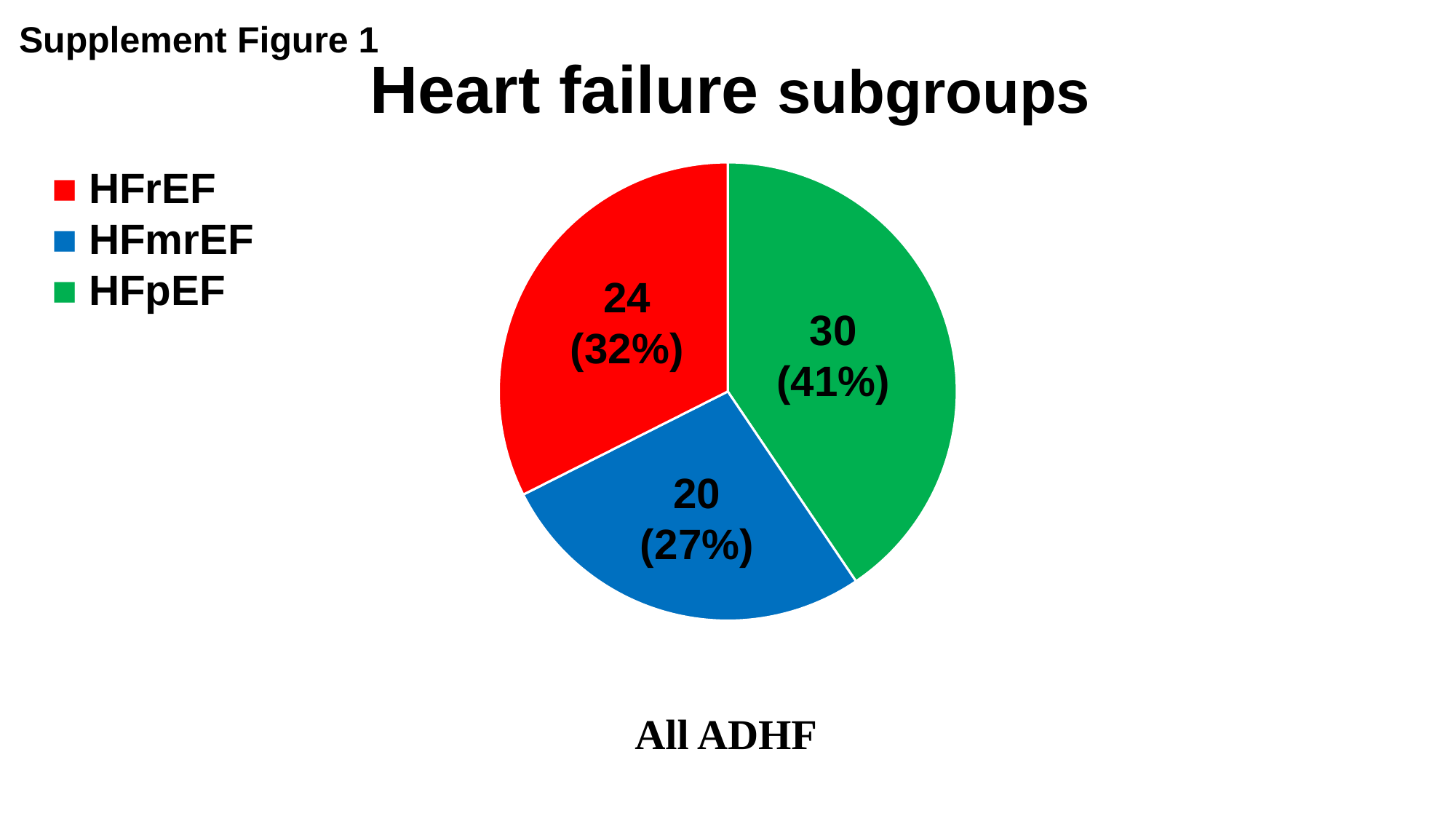

Supplement Figure 1
Heart failure subgroups

### Chart

| Category | 心不全再入院時EF |
|---|---|
| HFpEF | 30.0 |
| HFmrEF | 20.0 |
| HFrEF | 24.0 |
■ HFrEF
■ HFmrEF
■ HFpEF

24
(32%)
30
(41%)
20
(27%)
All ADHF